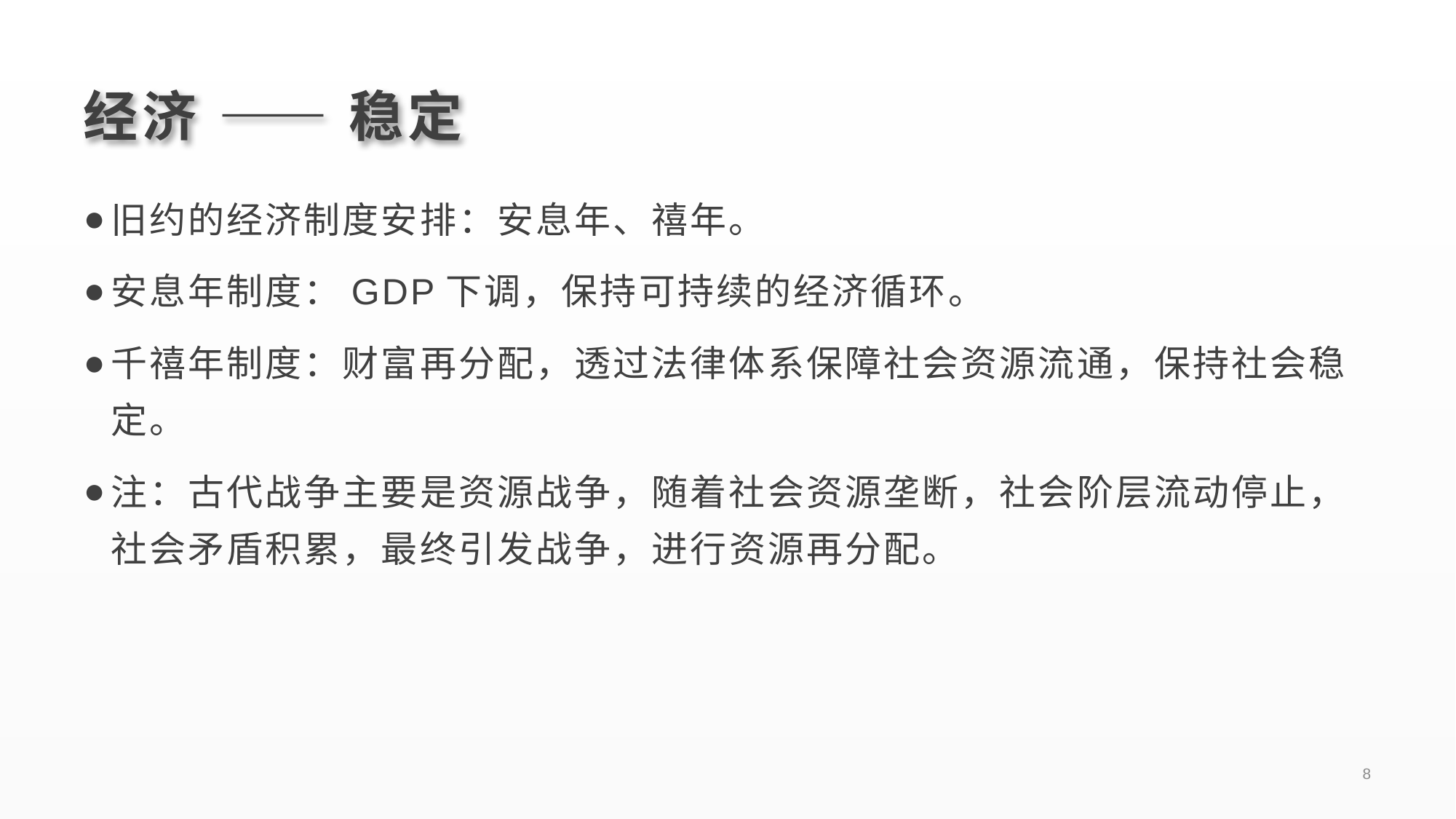

# 经济 —— 稳定
旧约的经济制度安排：安息年、禧年。
安息年制度：GDP下调，保持可持续的经济循环。
千禧年制度：财富再分配，透过法律体系保障社会资源流通，保持社会稳定。
注：古代战争主要是资源战争，随着社会资源垄断，社会阶层流动停止，社会矛盾积累，最终引发战争，进行资源再分配。
8